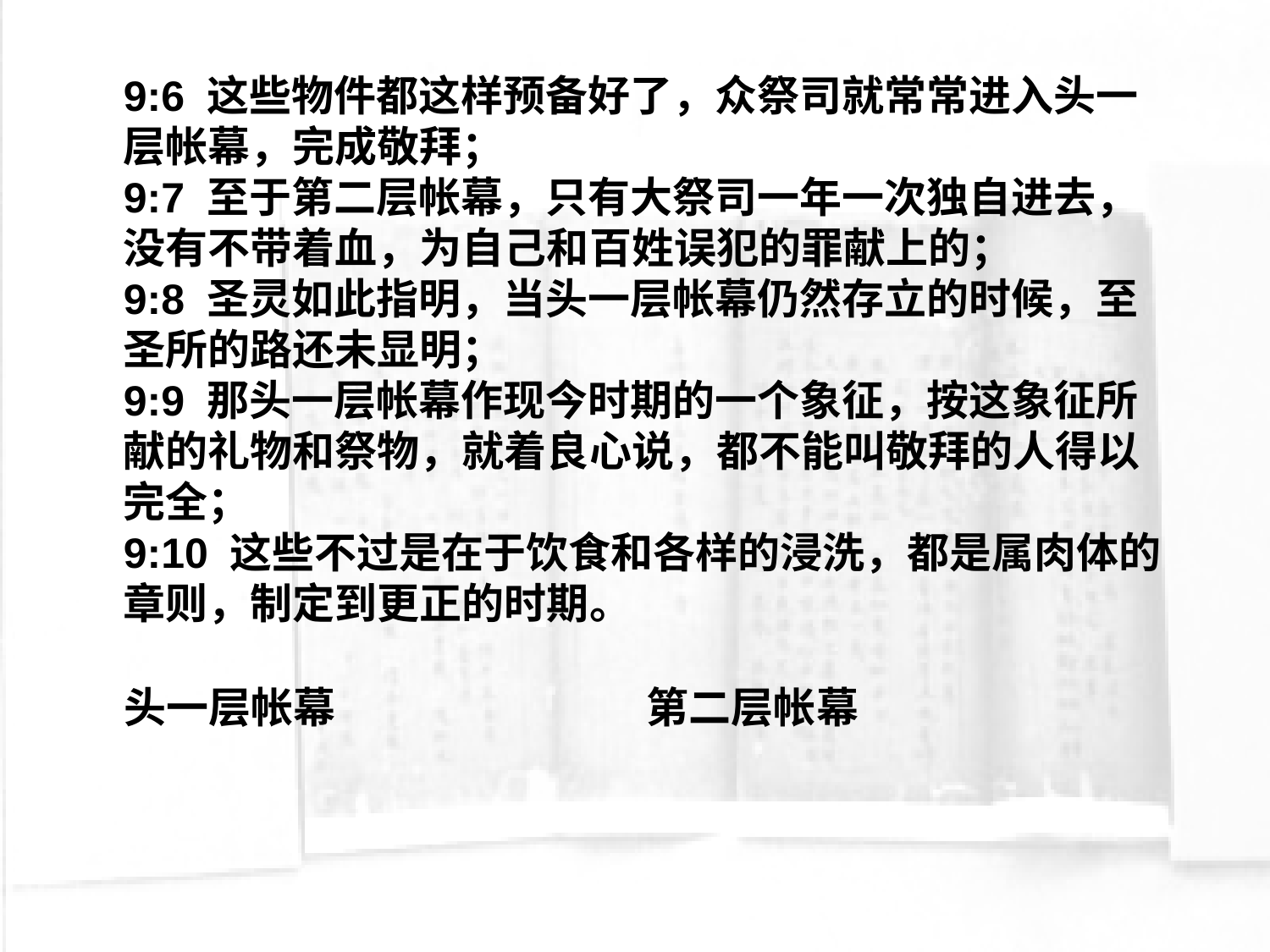

9:6 这些物件都这样预备好了，众祭司就常常进入头一层帐幕，完成敬拜；
9:7 至于第二层帐幕，只有大祭司一年一次独自进去，没有不带着血，为自己和百姓误犯的罪献上的；
9:8 圣灵如此指明，当头一层帐幕仍然存立的时候，至圣所的路还未显明；
9:9 那头一层帐幕作现今时期的一个象征，按这象征所献的礼物和祭物，就着良心说，都不能叫敬拜的人得以完全；
9:10 这些不过是在于饮食和各样的浸洗，都是属肉体的章则，制定到更正的时期。
头一层帐幕
第二层帐幕